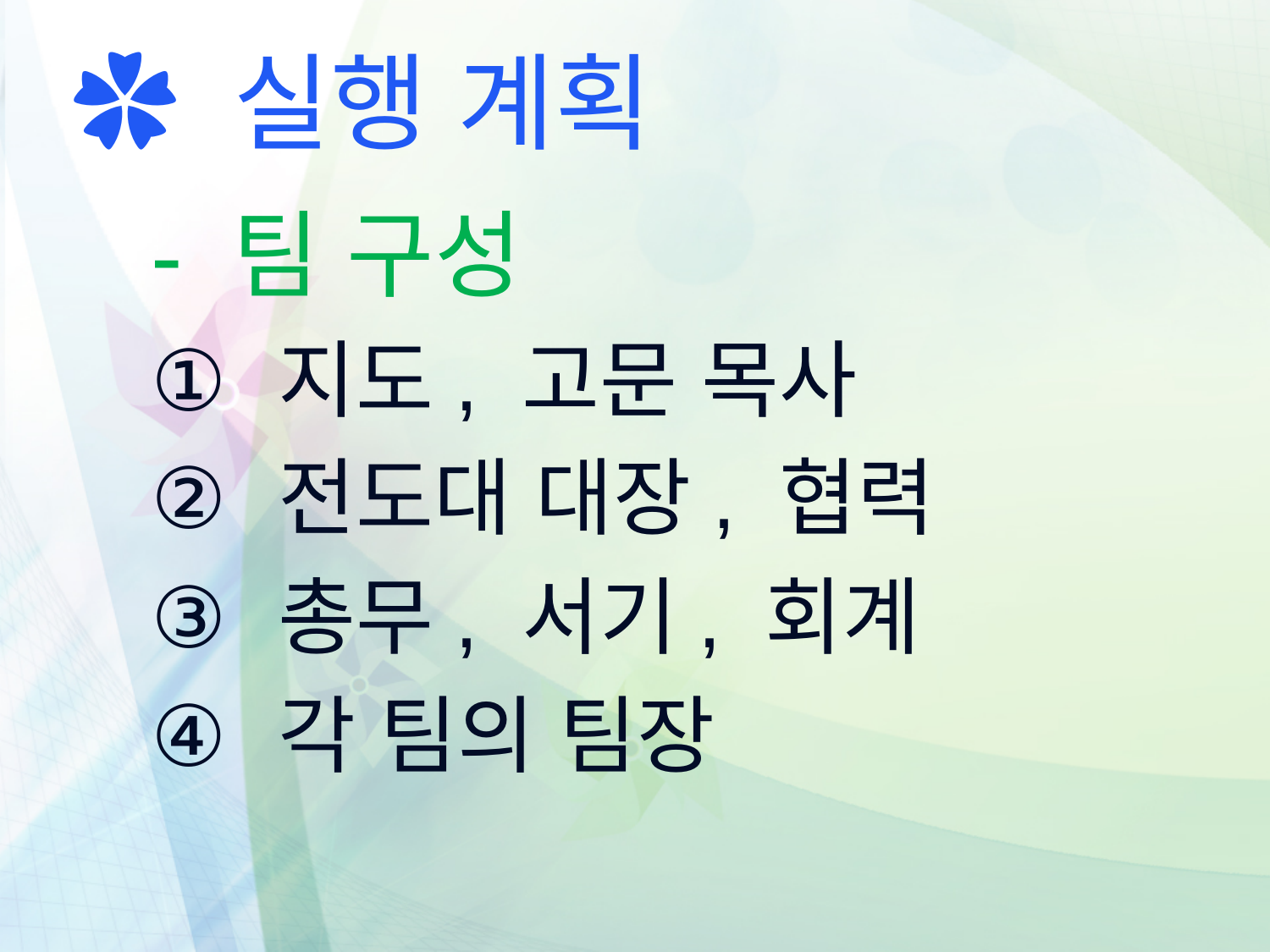

✿ 실행 계획
- 팀 구성
지도, 고문 목사
전도대 대장, 협력
총무, 서기, 회계
각 팀의 팀장